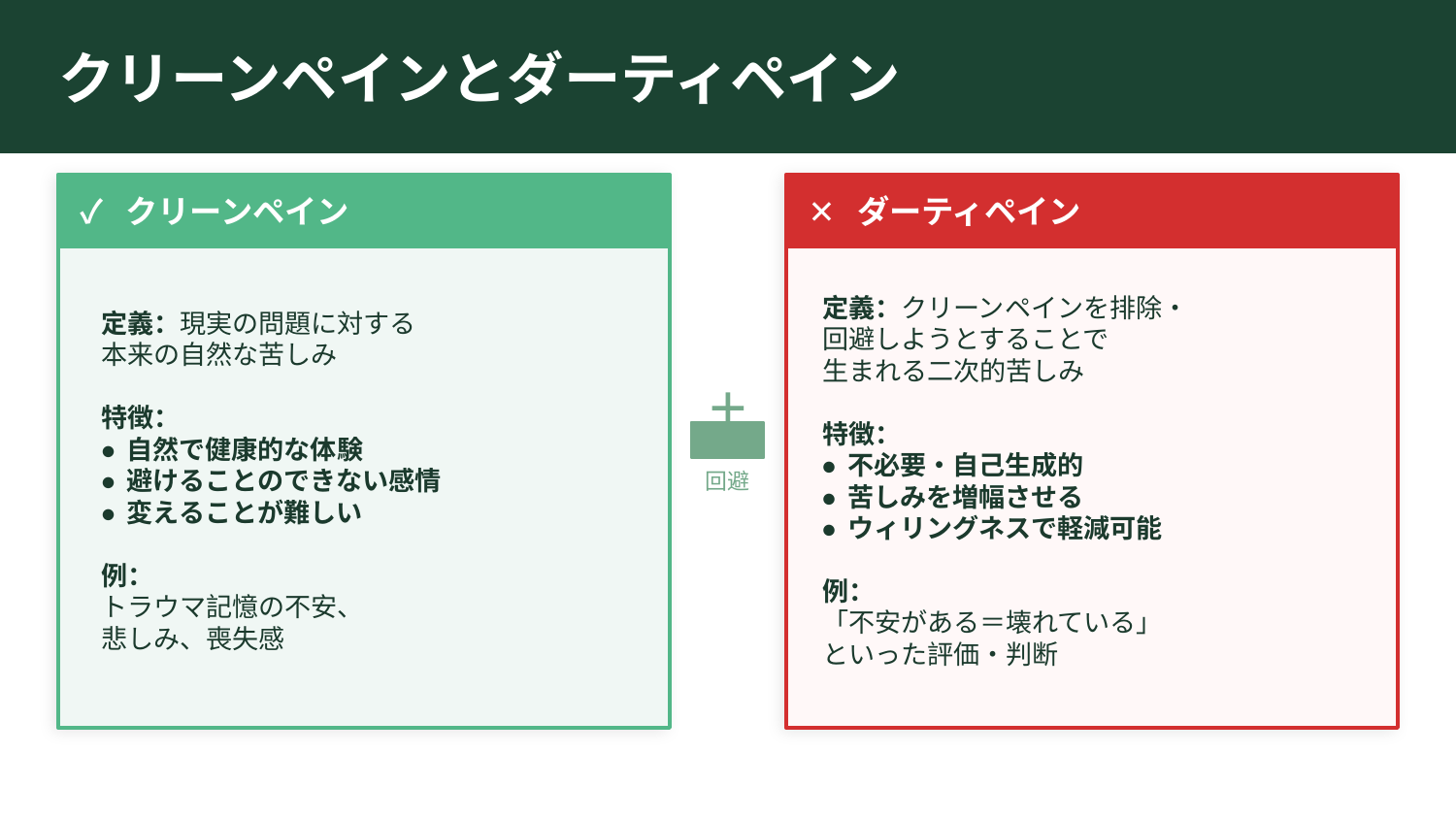

クリーンペインとダーティペイン

✓  クリーンペイン

✕  ダーティペイン
定義：現実の問題に対する
本来の自然な苦しみ

特徴：
• 自然で健康的な体験
• 避けることのできない感情
• 変えることが難しい

例：
トラウマ記憶の不安、
悲しみ、喪失感
定義：クリーンペインを排除・
回避しようとすることで
生まれる二次的苦しみ

特徴：
• 不必要・自己生成的
• 苦しみを増幅させる
• ウィリングネスで軽減可能

例：
「不安がある＝壊れている」
といった評価・判断
＋

回避